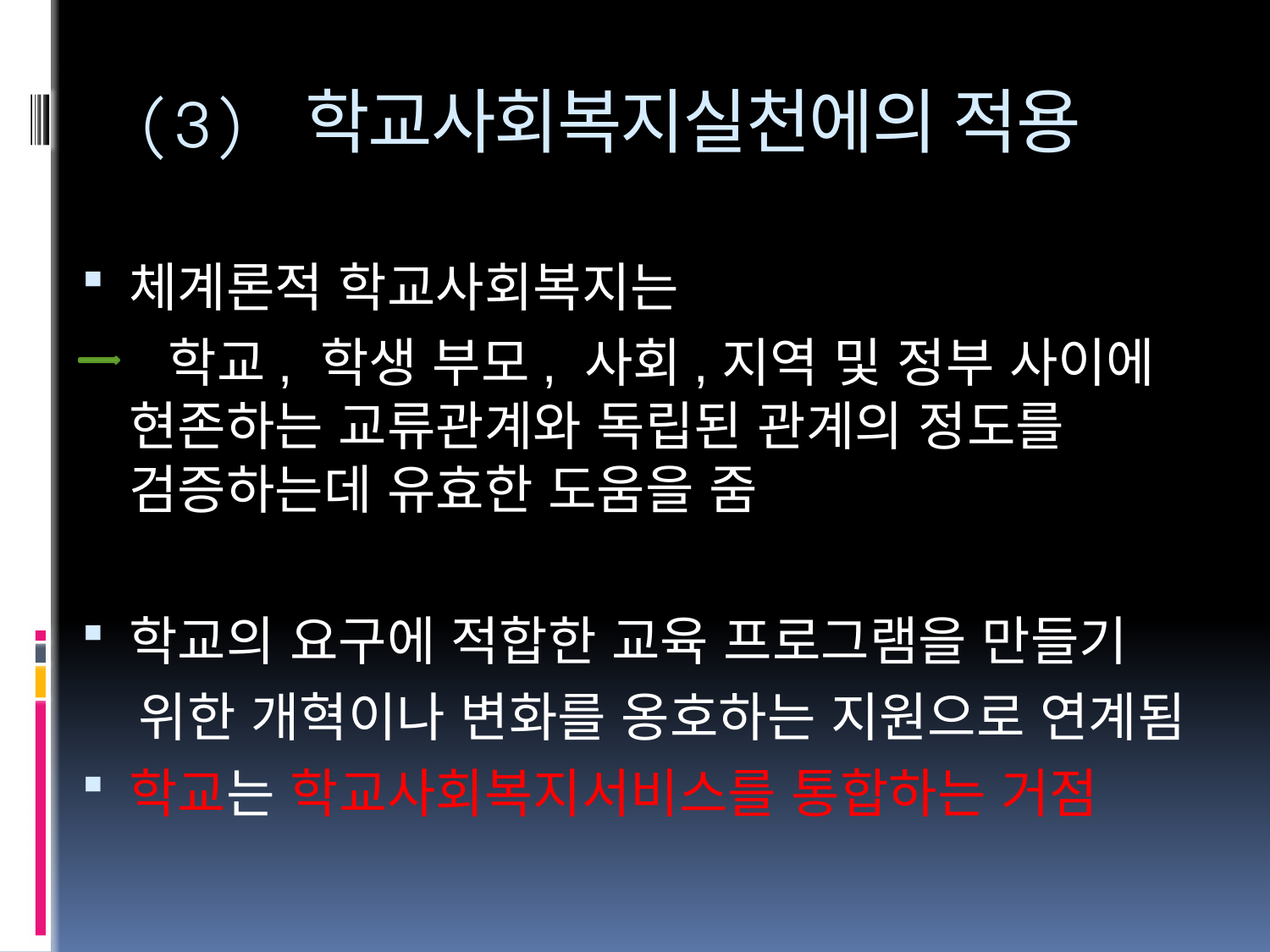

# (3) 학교사회복지실천에의 적용
체계론적 학교사회복지는
     학교, 학생 부모, 사회,지역 및 정부 사이에 현존하는 교류관계와 독립된 관계의 정도를 검증하는데 유효한 도움을 줌

학교의 요구에 적합한 교육 프로그램을 만들기
   위한 개혁이나 변화를 옹호하는 지원으로 연계됨
학교는 학교사회복지서비스를 통합하는 거점